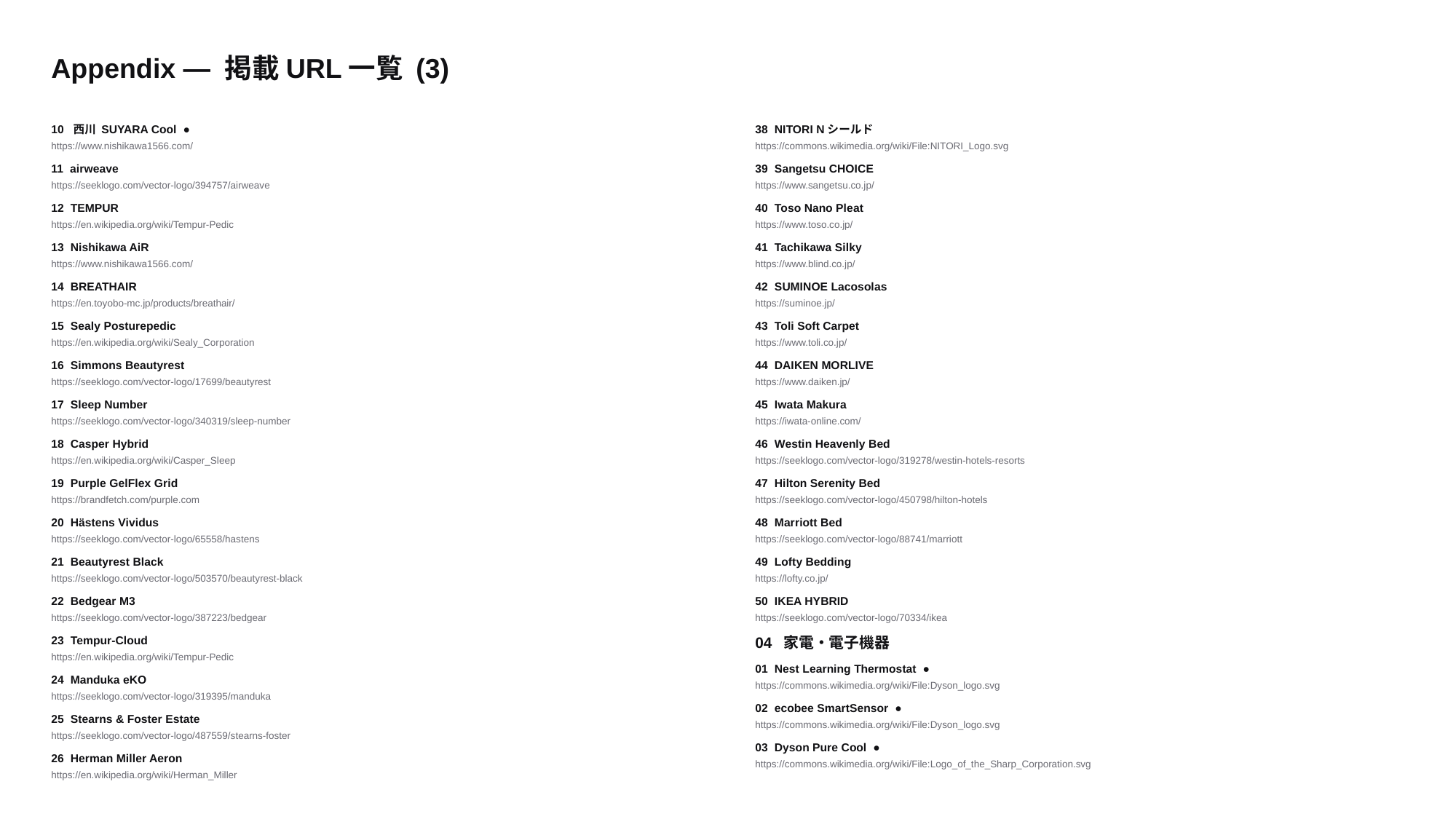

Appendix — 掲載URL一覧 (3)
10  西川 SUYARA Cool  ●
38  NITORI Nシールド
https://www.nishikawa1566.com/
https://commons.wikimedia.org/wiki/File:NITORI_Logo.svg
11  airweave
39  Sangetsu CHOICE
https://seeklogo.com/vector-logo/394757/airweave
https://www.sangetsu.co.jp/
12  TEMPUR
40  Toso Nano Pleat
https://en.wikipedia.org/wiki/Tempur-Pedic
https://www.toso.co.jp/
13  Nishikawa AiR
41  Tachikawa Silky
https://www.nishikawa1566.com/
https://www.blind.co.jp/
14  BREATHAIR
42  SUMINOE Lacosolas
https://en.toyobo-mc.jp/products/breathair/
https://suminoe.jp/
15  Sealy Posturepedic
43  Toli Soft Carpet
https://en.wikipedia.org/wiki/Sealy_Corporation
https://www.toli.co.jp/
16  Simmons Beautyrest
44  DAIKEN MORLIVE
https://seeklogo.com/vector-logo/17699/beautyrest
https://www.daiken.jp/
17  Sleep Number
45  Iwata Makura
https://seeklogo.com/vector-logo/340319/sleep-number
https://iwata-online.com/
18  Casper Hybrid
46  Westin Heavenly Bed
https://en.wikipedia.org/wiki/Casper_Sleep
https://seeklogo.com/vector-logo/319278/westin-hotels-resorts
19  Purple GelFlex Grid
47  Hilton Serenity Bed
https://brandfetch.com/purple.com
https://seeklogo.com/vector-logo/450798/hilton-hotels
20  Hästens Vividus
48  Marriott Bed
https://seeklogo.com/vector-logo/65558/hastens
https://seeklogo.com/vector-logo/88741/marriott
21  Beautyrest Black
49  Lofty Bedding
https://seeklogo.com/vector-logo/503570/beautyrest-black
https://lofty.co.jp/
22  Bedgear M3
50  IKEA HYBRID
https://seeklogo.com/vector-logo/387223/bedgear
https://seeklogo.com/vector-logo/70334/ikea
23  Tempur-Cloud
04  家電・電子機器
https://en.wikipedia.org/wiki/Tempur-Pedic
01  Nest Learning Thermostat  ●
24  Manduka eKO
https://commons.wikimedia.org/wiki/File:Dyson_logo.svg
https://seeklogo.com/vector-logo/319395/manduka
02  ecobee SmartSensor  ●
25  Stearns & Foster Estate
https://commons.wikimedia.org/wiki/File:Dyson_logo.svg
https://seeklogo.com/vector-logo/487559/stearns-foster
03  Dyson Pure Cool  ●
26  Herman Miller Aeron
https://commons.wikimedia.org/wiki/File:Logo_of_the_Sharp_Corporation.svg
https://en.wikipedia.org/wiki/Herman_Miller